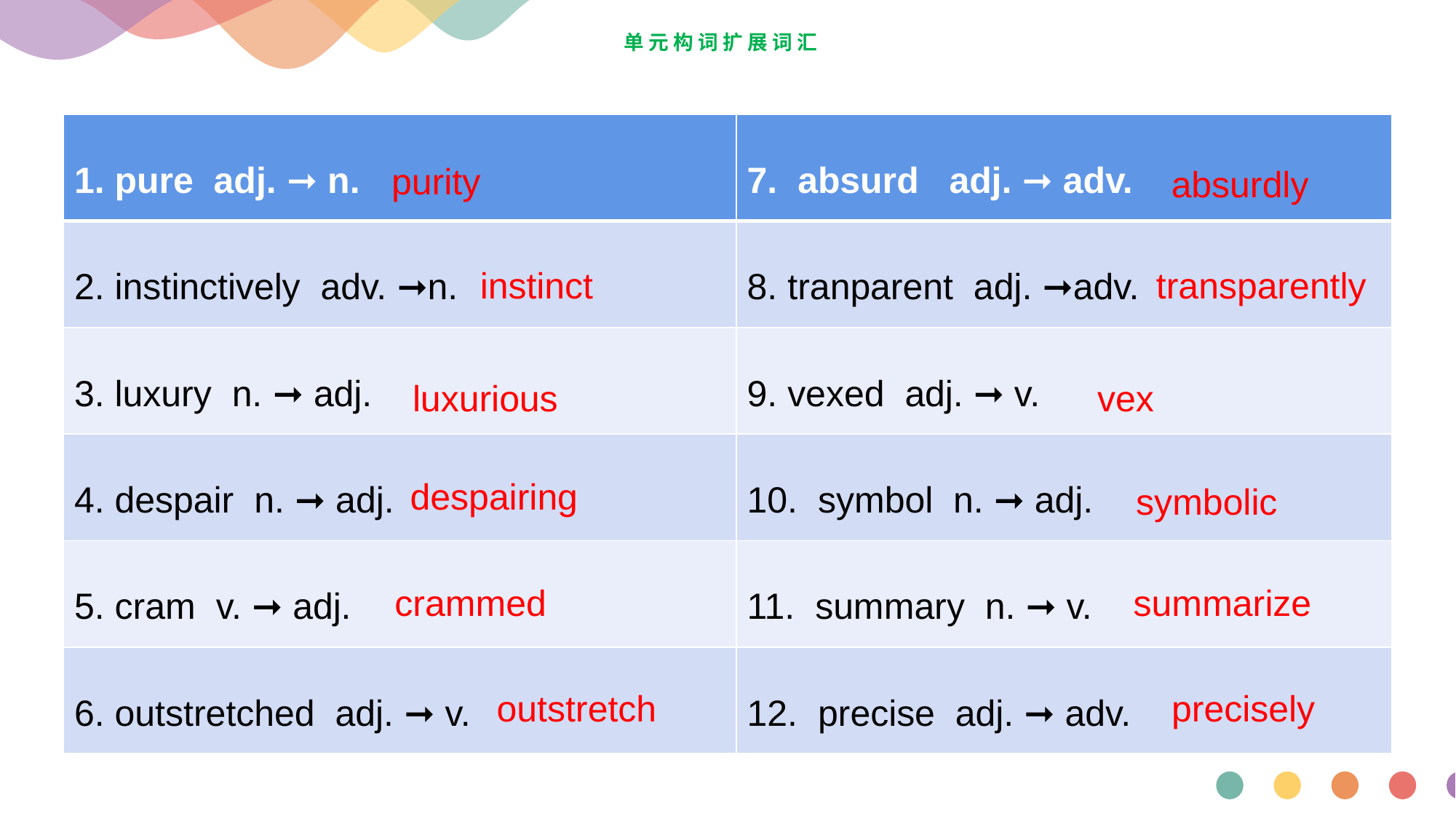

# 单元构词扩展词汇
| 1. pure adj. ➞ n. | 7. absurd adj. ➞ adv. |
| --- | --- |
| 2. instinctively adv. ➞n. | 8. tranparent adj. ➞adv. |
| 3. luxury n. ➞ adj. | 9. vexed adj. ➞ v. |
| 4. despair n. ➞ adj. | 10. symbol n. ➞ adj. |
| 5. cram v. ➞ adj. | 11. summary n. ➞ v. |
| 6. outstretched adj. ➞ v. | 12. precise adj. ➞ adv. |
 purity
absurdly
  instinct
transparently
  luxurious
  vex
  despairing
 symbolic
crammed
 summarize
 outstretch
  precisely